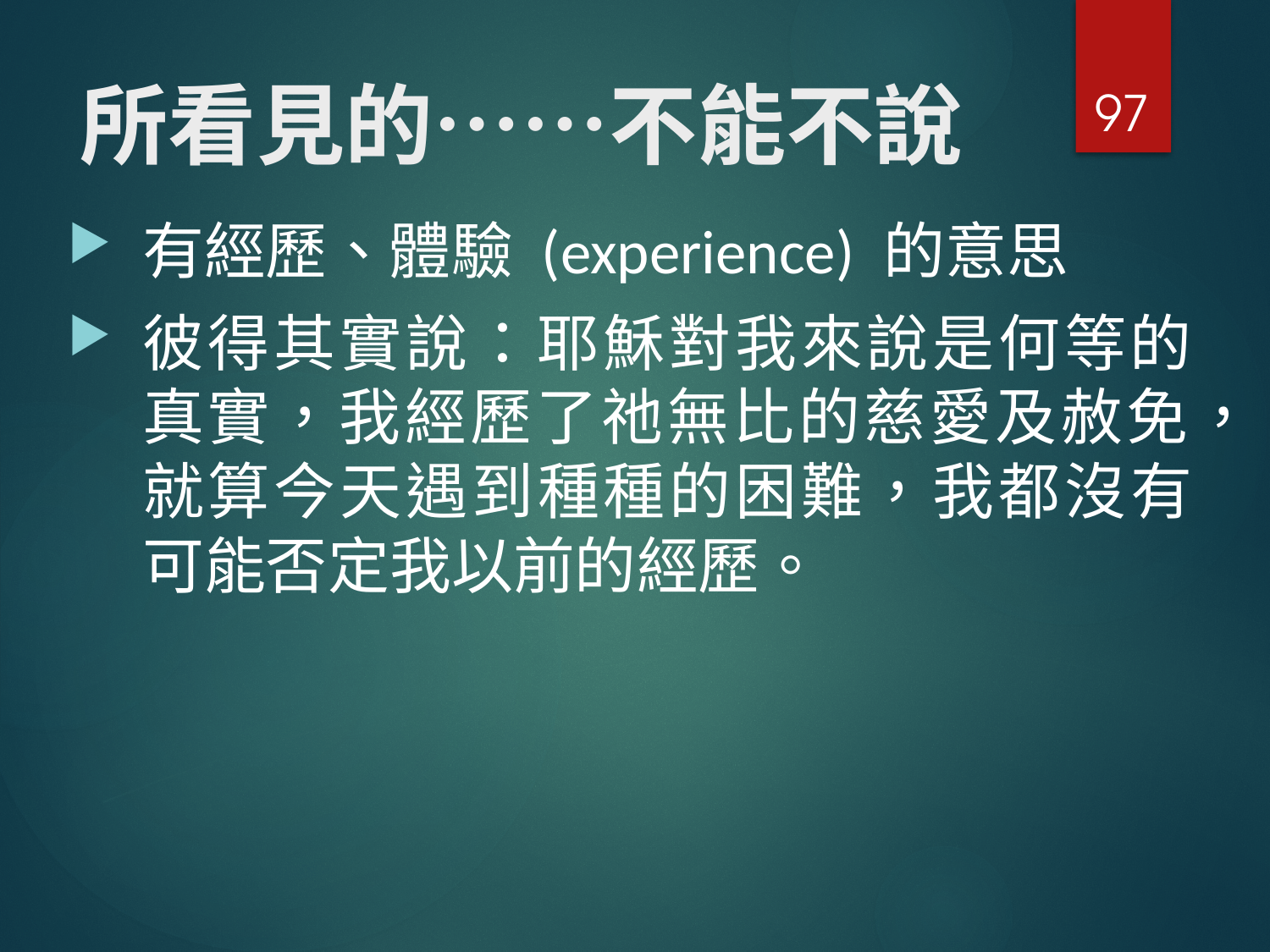

97
# 所看見的……不能不說
有經歷、體驗 (experience) 的意思
彼得其實說：耶穌對我來說是何等的真實，我經歷了祂無比的慈愛及赦免，就算今天遇到種種的困難，我都沒有可能否定我以前的經歷。